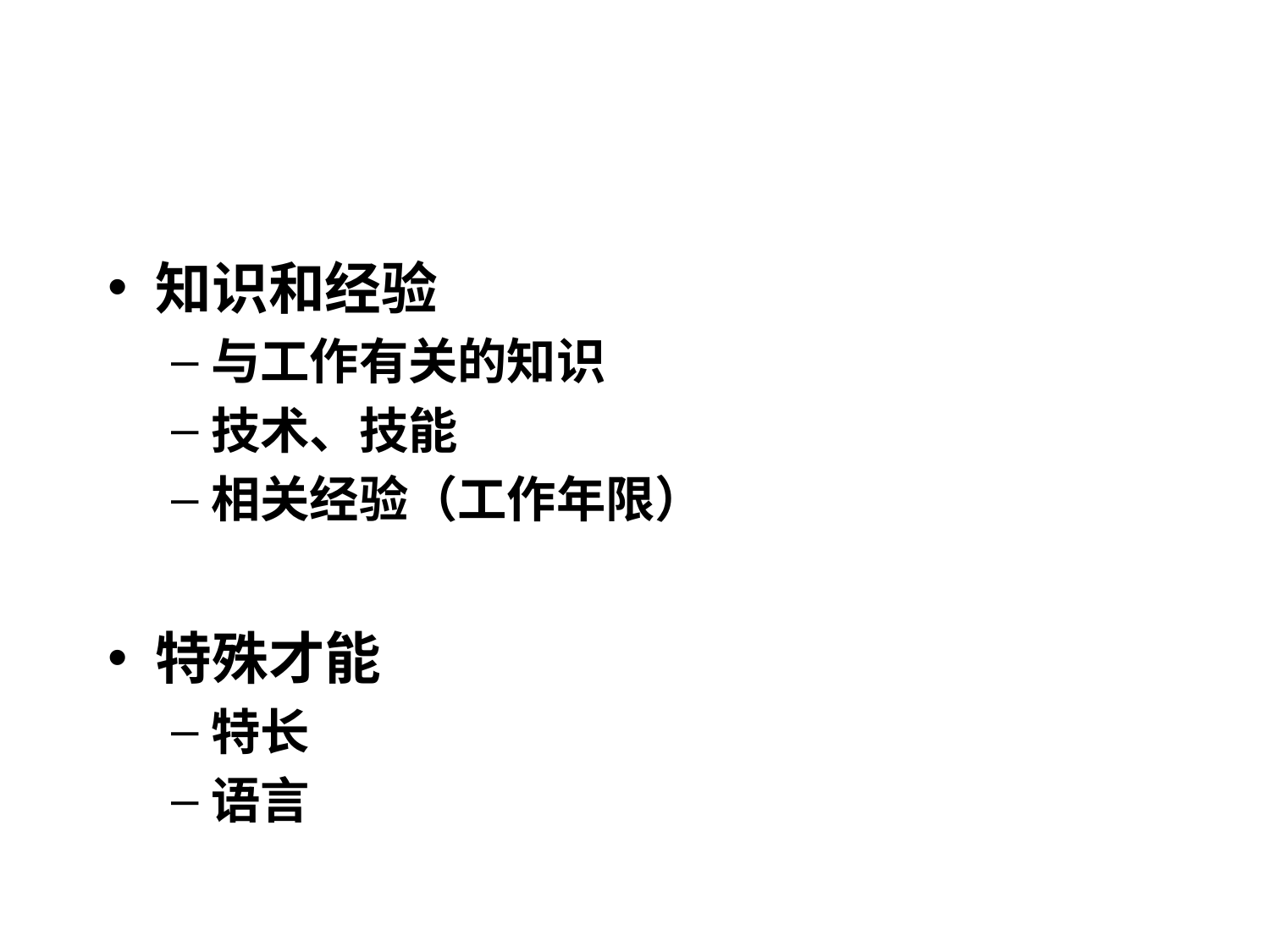

知识和经验
与工作有关的知识
技术、技能
相关经验（工作年限）

特殊才能
特长
语言